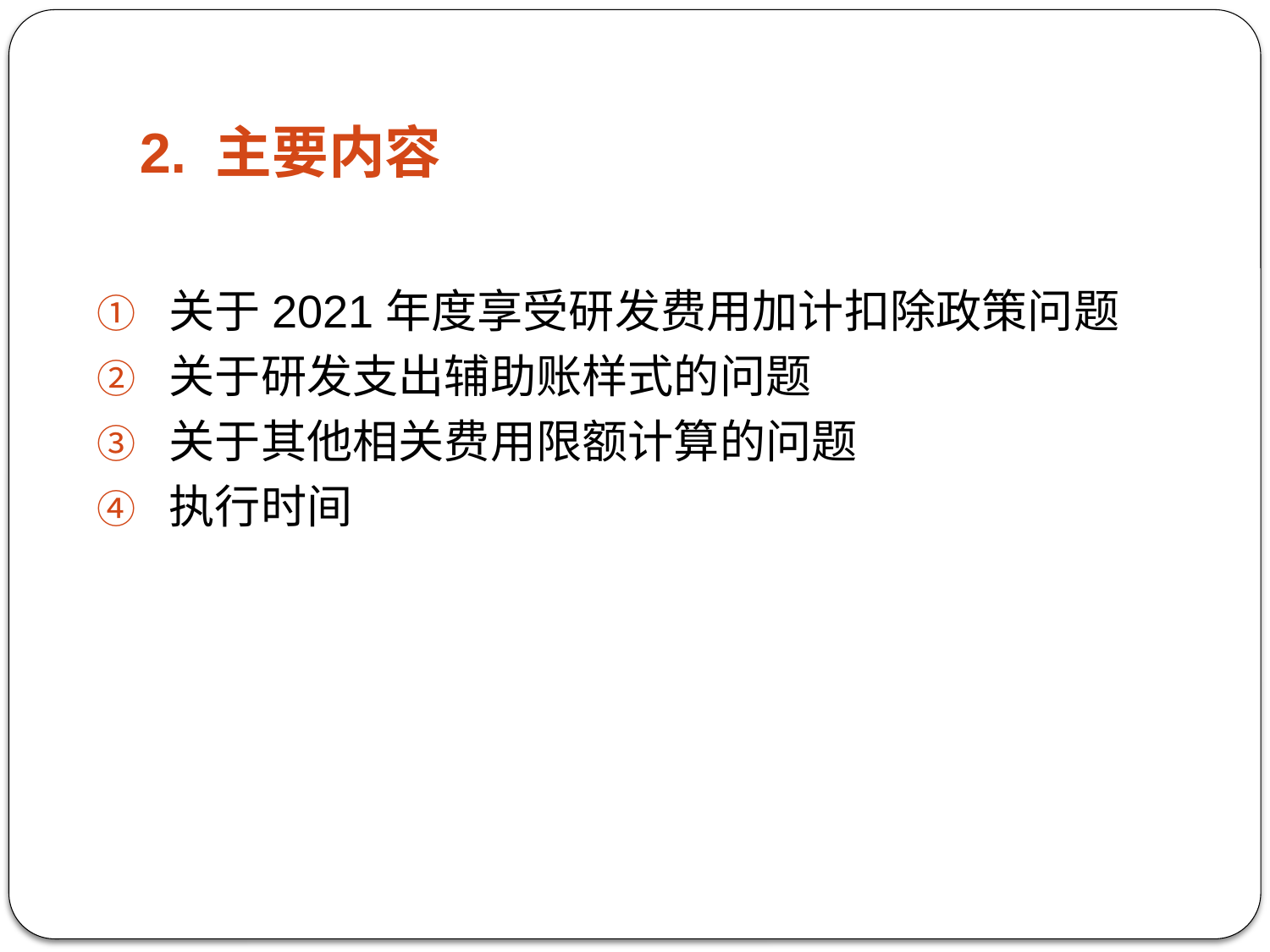

# 2. 主要内容
关于2021年度享受研发费用加计扣除政策问题
关于研发支出辅助账样式的问题
关于其他相关费用限额计算的问题
执行时间